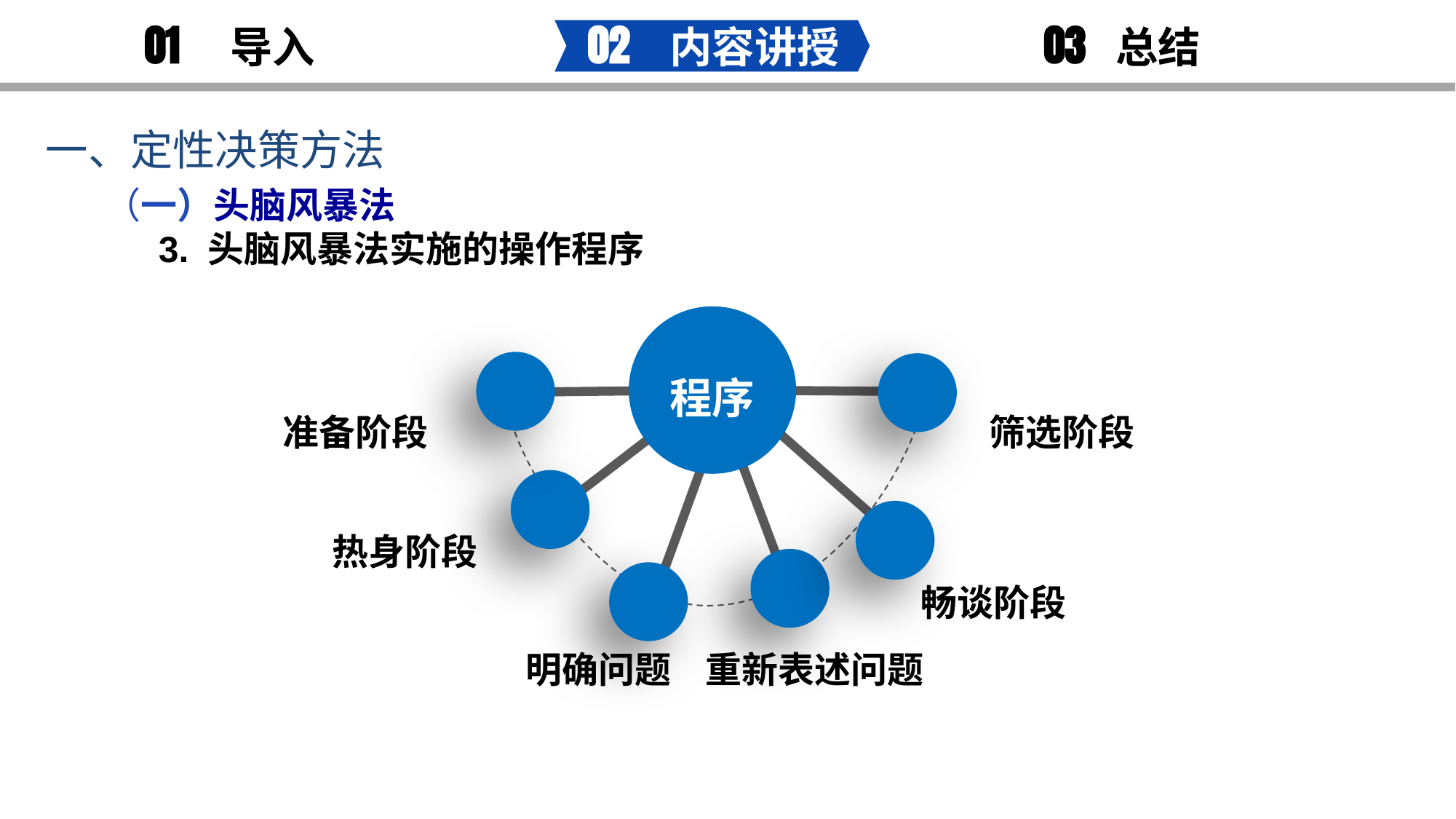

02   内容讲授
03  总结
01    导入

一、定性决策方法
明 年 工 作 计 划
 （一）头脑风暴法
       3. 头脑风暴法实施的操作程序

程序

准备阶段
筛选阶段

热身阶段

畅谈阶段
明确问题
重新表述问题